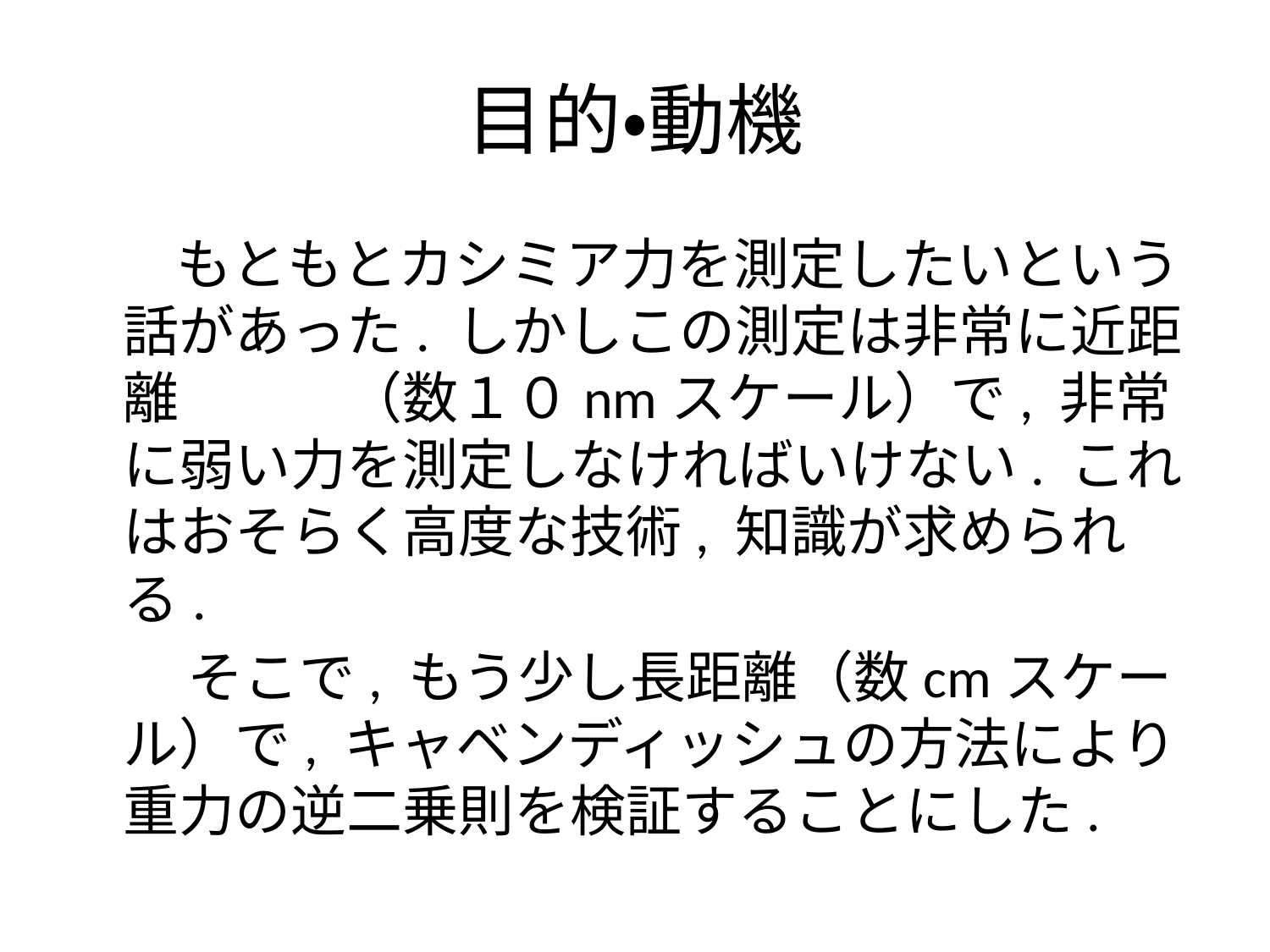

# 目的・動機
       もともとカシミア力を測定したいという話があった. しかしこの測定は非常に近距離　　　（数１０nmスケール）で, 非常に弱い力を測定しなければいけない. これはおそらく高度な技術, 知識が求められる.
　　そこで, もう少し長距離（数cmスケール）で, キャベンディッシュの方法により重力の逆二乗則を検証することにした.